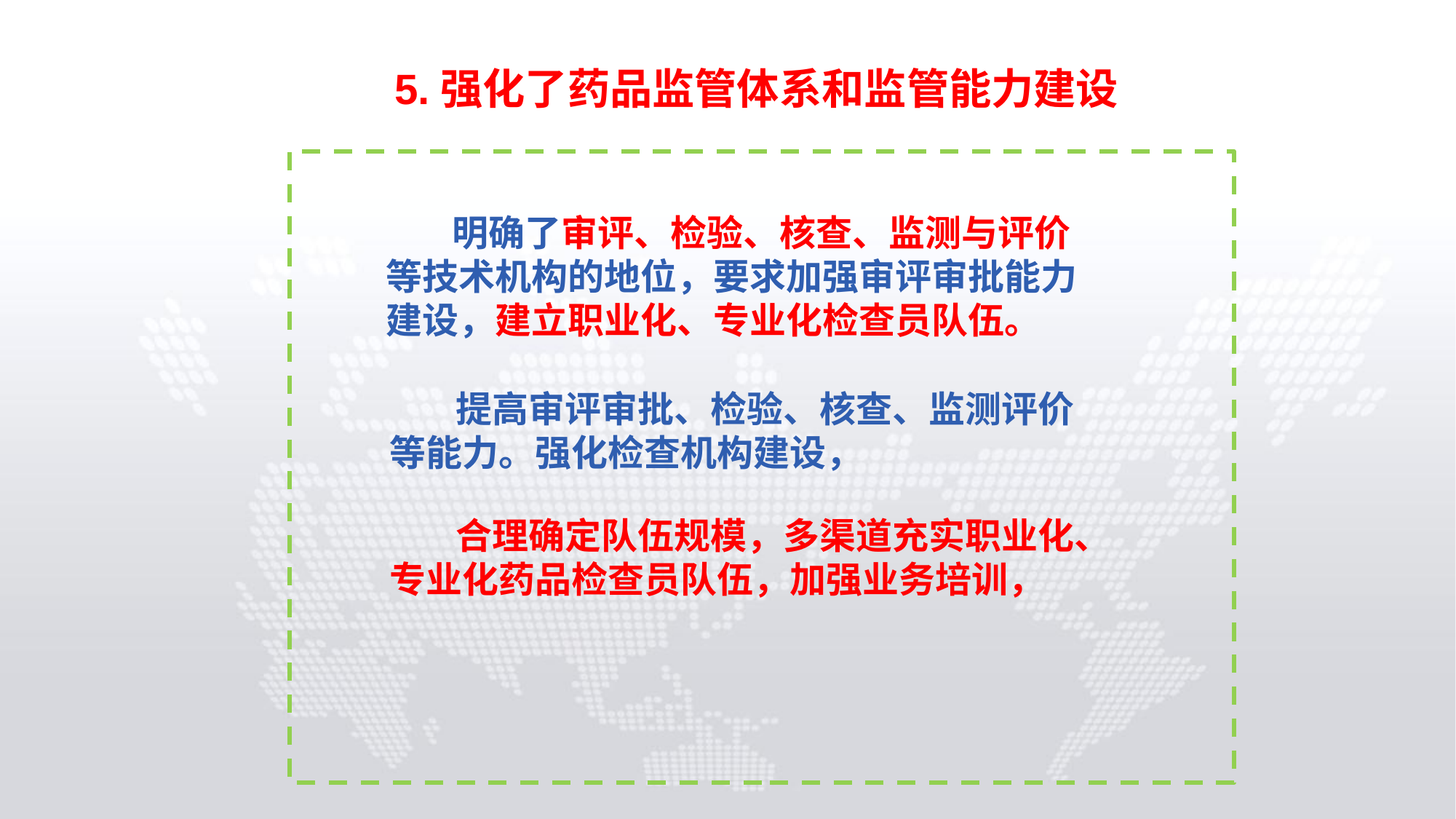

5.强化了药品监管体系和监管能力建设

       明确了审评、检验、核查、监测与评价等技术机构的地位，要求加强审评审批能力建设，建立职业化、专业化检查员队伍。
       提高审评审批、检验、核查、监测评价等能力。强化检查机构建设，
       合理确定队伍规模，多渠道充实职业化、专业化药品检查员队伍，加强业务培训，